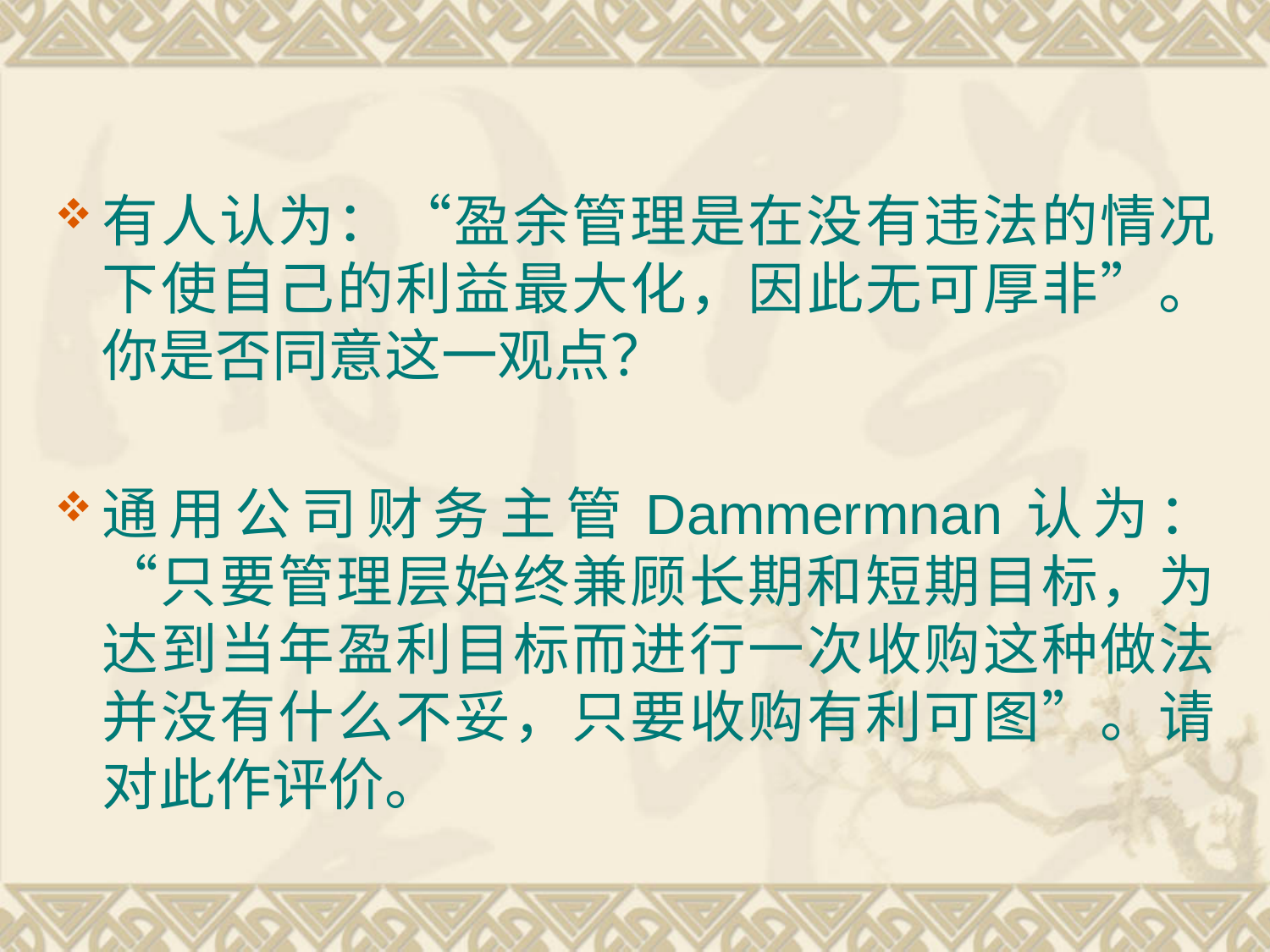

有人认为：“盈余管理是在没有违法的情况下使自己的利益最大化，因此无可厚非”。你是否同意这一观点？

通用公司财务主管Dammermnan认为：“只要管理层始终兼顾长期和短期目标，为达到当年盈利目标而进行一次收购这种做法并没有什么不妥，只要收购有利可图”。请对此作评价。